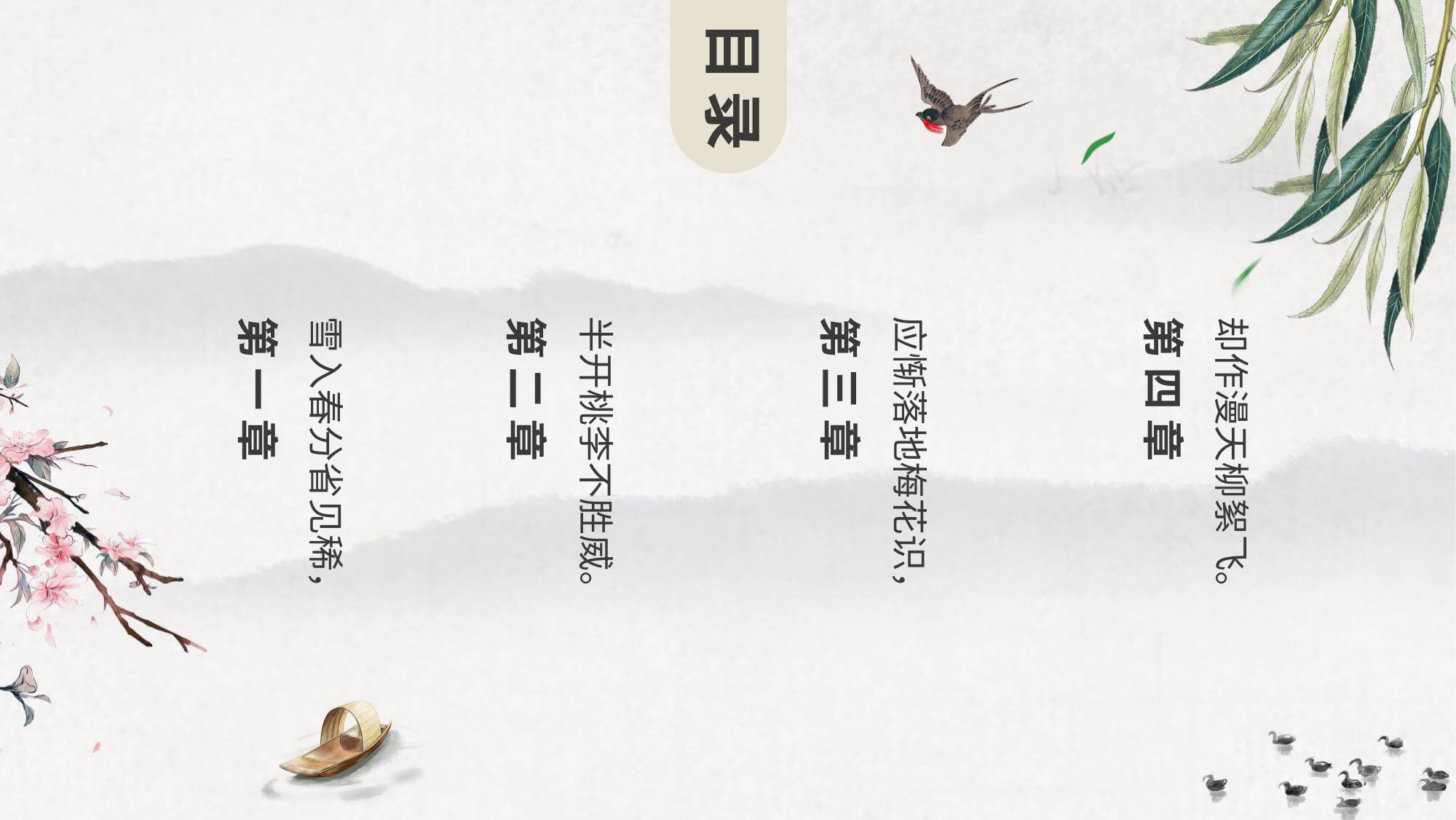

目录
https://www.ypppt.com/
第一章
雪入春分省见稀，
第二章
半开桃李不胜威。
第三章
应惭落地梅花识，
第四章
却作漫天柳絮飞。